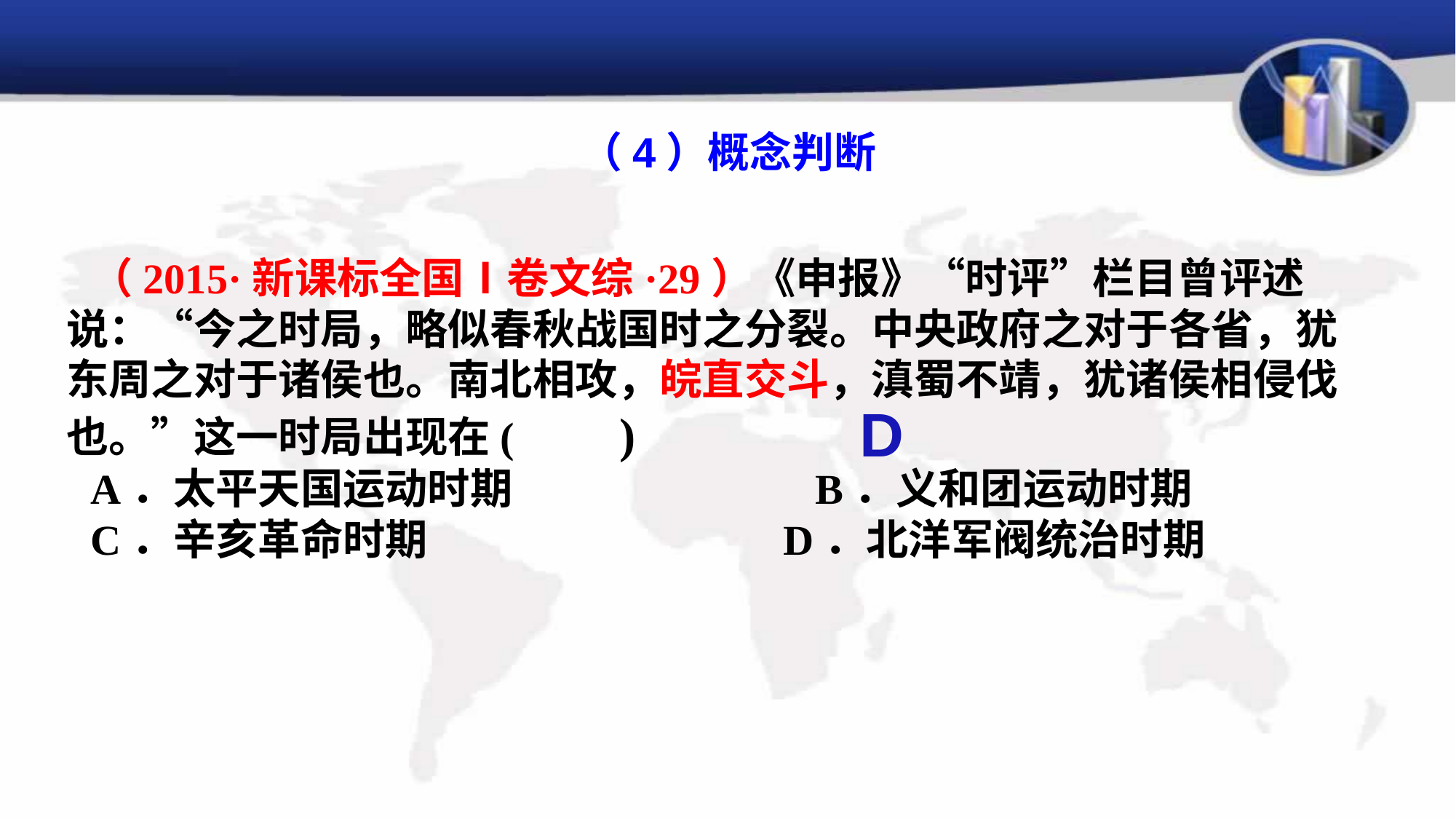

（4）概念判断
（2015·新课标全国Ⅰ卷文综·29）《申报》“时评”栏目曾评述说：“今之时局，略似春秋战国时之分裂。中央政府之对于各省，犹东周之对于诸侯也。南北相攻，皖直交斗，滇蜀不靖，犹诸侯相侵伐也。”这一时局出现在(　　)
A．太平天国运动时期 	                    B．义和团运动时期
C．辛亥革命时期	                            D．北洋军阀统治时期
D